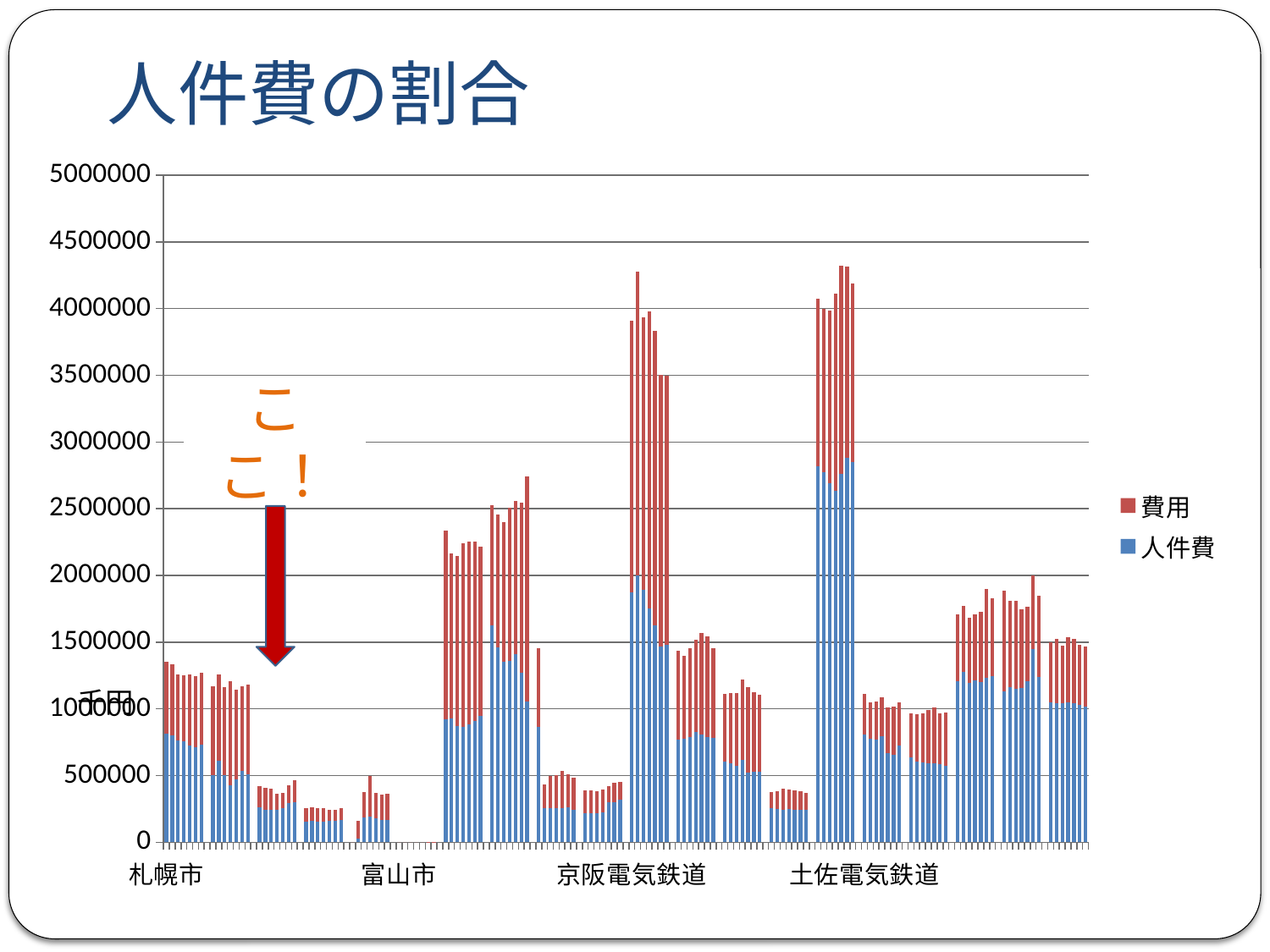

# 人件費の割合

### Chart

| Category | 人件費 | 費用 |
|---|---|---|
| 札幌市 | 817375.0 | 535447.0 |
|  | 802487.0 | 529439.0 |
|  | 763151.0 | 493336.0 |
|  | 754616.0 | 500231.0 |
|  | 726110.0 | 529603.0 |
|  | 711758.0 | 534884.0 |
|  | 734174.0 | 534736.0 |
|  | None | None |
| 函館市 | 505810.0 | 660608.0 |
|  | 609188.0 | 651672.0 |
|  | 503103.0 | 660896.0 |
|  | 425114.0 | 784503.0 |
|  | 474592.0 | 672174.0 |
|  | 535161.0 | 635771.0 |
|  | 507488.0 | 675530.0 |
|  | None | None |
| 富山地方鉄道 | 262966.0 | 157661.0 |
|  | 246445.0 | 158882.0 |
|  | 245547.0 | 155516.0 |
|  | 246674.0 | 117364.0 |
|  | 253737.0 | 117079.0 |
|  | 297309.0 | 129482.0 |
|  | 298072.0 | 167379.0 |
|  | None | None |
| 万葉線 | 154669.0 | 100419.0 |
|  | 159978.0 | 99660.0 |
|  | 152718.0 | 106050.0 |
|  | 153877.0 | 100351.0 |
|  | 158158.0 | 85153.0 |
|  | 160791.0 | 83701.0 |
|  | 170440.0 | 87156.0 |
|  | None | None |
| 富山ライトレール | None | 0.0 |
|  | 30283.0 | 127809.0 |
|  | 183846.0 | 193199.0 |
|  | 191756.0 | 305672.0 |
|  | 181679.0 | 190985.0 |
|  | 168429.0 | 187678.0 |
|  | 169452.0 | 197449.0 |
|  | None | None |
| 富山市 | None | 0.0 |
|  | None | 0.0 |
|  | None | 0.0 |
|  | None | 0.0 |
|  | None | 0.0 |
|  | None | 394.0 |
|  | 0.0 | 2761.0 |
|  | None | None |
| 東京急行電鉄 | 923882.0 | 1410571.0 |
|  | 928759.0 | 1233495.0 |
|  | 873287.0 | 1273174.0 |
|  | 866954.0 | 1372237.0 |
|  | 886472.0 | 1365322.0 |
|  | 911231.0 | 1339986.0 |
|  | 946314.0 | 1272508.0 |
|  | None | None |
| 東京都 | 1623414.0 | 906117.0 |
|  | 1461755.0 | 992652.0 |
|  | 1353666.0 | 1043450.0 |
|  | 1362032.0 | 1146426.0 |
|  | 1408774.0 | 1148941.0 |
|  | 1273046.0 | 1274986.0 |
|  | 1057757.0 | 1684670.0 |
|  | None | None |
| 名古屋鉄道 | 862379.0 | 594488.0 |
|  | 254547.0 | 180571.0 |
|  | 258340.0 | 238607.0 |
|  | 258926.0 | 244465.0 |
|  | 259223.0 | 274301.0 |
|  | 261541.0 | 249947.0 |
|  | 246098.0 | 240548.0 |
|  | None | None |
| 豊橋鉄道 | 215465.0 | 175440.0 |
|  | 219674.0 | 169129.0 |
|  | 221058.0 | 161430.0 |
|  | 225612.0 | 169648.0 |
|  | 298778.0 | 125237.0 |
|  | 298047.0 | 147251.0 |
|  | 321662.0 | 133169.0 |
|  | None | None |
| 京阪電気鉄道 | 1874612.0 | 2031729.0 |
|  | 2001782.0 | 2272492.0 |
|  | 1889407.0 | 2046149.0 |
|  | 1755308.0 | 2221147.0 |
|  | 1623118.0 | 2212298.0 |
|  | 1469196.0 | 2034412.0 |
|  | 1480933.0 | 2016273.0 |
|  | None | None |
| 阪堺電気軌道 | 770687.0 | 666632.0 |
|  | 775421.0 | 620351.0 |
|  | 791494.0 | 661838.0 |
|  | 828833.0 | 689939.0 |
|  | 805623.0 | 761352.0 |
|  | 787021.0 | 756768.0 |
|  | 785448.0 | 667200.0 |
|  | None | None |
| 京福電気鉄道 | 602944.0 | 508785.0 |
|  | 589743.0 | 526234.0 |
|  | 571638.0 | 546502.0 |
|  | 615769.0 | 605116.0 |
|  | 520708.0 | 639415.0 |
|  | 530660.0 | 592812.0 |
|  | 529236.0 | 576876.0 |
|  | None | None |
| 岡山電気軌道 | 256080.0 | 122443.0 |
|  | 247860.0 | 136594.0 |
|  | 241251.0 | 159381.0 |
|  | 247332.0 | 149924.0 |
|  | 241411.0 | 149239.0 |
|  | 242604.0 | 142437.0 |
|  | 243239.0 | 125034.0 |
|  | None | None |
| 広島電鉄 | 2821380.0 | 1251600.0 |
|  | 2775850.0 | 1219169.0 |
|  | 2689348.0 | 1298923.0 |
|  | 2633831.0 | 1475791.0 |
|  | 2758603.0 | 1560448.0 |
|  | 2882462.0 | 1430149.0 |
|  | 2847993.0 | 1343373.0 |
|  | None | None |
| 土佐電気鉄道 | 805367.0 | 308696.0 |
|  | 773541.0 | 277900.0 |
|  | 769951.0 | 284537.0 |
|  | 797838.0 | 287127.0 |
|  | 671263.0 | 342515.0 |
|  | 658253.0 | 361294.0 |
|  | 723148.0 | 327144.0 |
|  | None | None |
| 伊予鉄道 | 639952.0 | 325501.0 |
|  | 601984.0 | 361059.0 |
|  | 600904.0 | 366792.0 |
|  | 594711.0 | 398568.0 |
|  | 589396.0 | 419580.0 |
|  | 585271.0 | 380536.0 |
|  | 575722.0 | 396410.0 |
|  | None | None |
| 長崎電気軌道 | 1209273.0 | 498344.0 |
|  | 1278210.0 | 490950.0 |
|  | 1194006.0 | 488661.0 |
|  | 1214285.0 | 494694.0 |
|  | 1202619.0 | 521870.0 |
|  | 1234929.0 | 665817.0 |
|  | 1242723.0 | 586725.0 |
|  | None | None |
| 熊本市 | 1132282.0 | 755385.0 |
|  | 1162443.0 | 649308.0 |
|  | 1150186.0 | 662299.0 |
|  | 1156765.0 | 591253.0 |
|  | 1204688.0 | 558039.0 |
|  | 1447158.0 | 553606.0 |
|  | 1237550.0 | 612062.0 |
|  | None | None |
| 鹿児島市 | 1047871.0 | 453176.0 |
|  | 1041268.0 | 483841.0 |
|  | 1040433.0 | 431408.0 |
|  | 1048789.0 | 490088.0 |
|  | 1045358.0 | 481806.0 |
|  | 1027648.0 | 451656.0 |
|  | 1018418.0 | 450855.0 |
ここ！